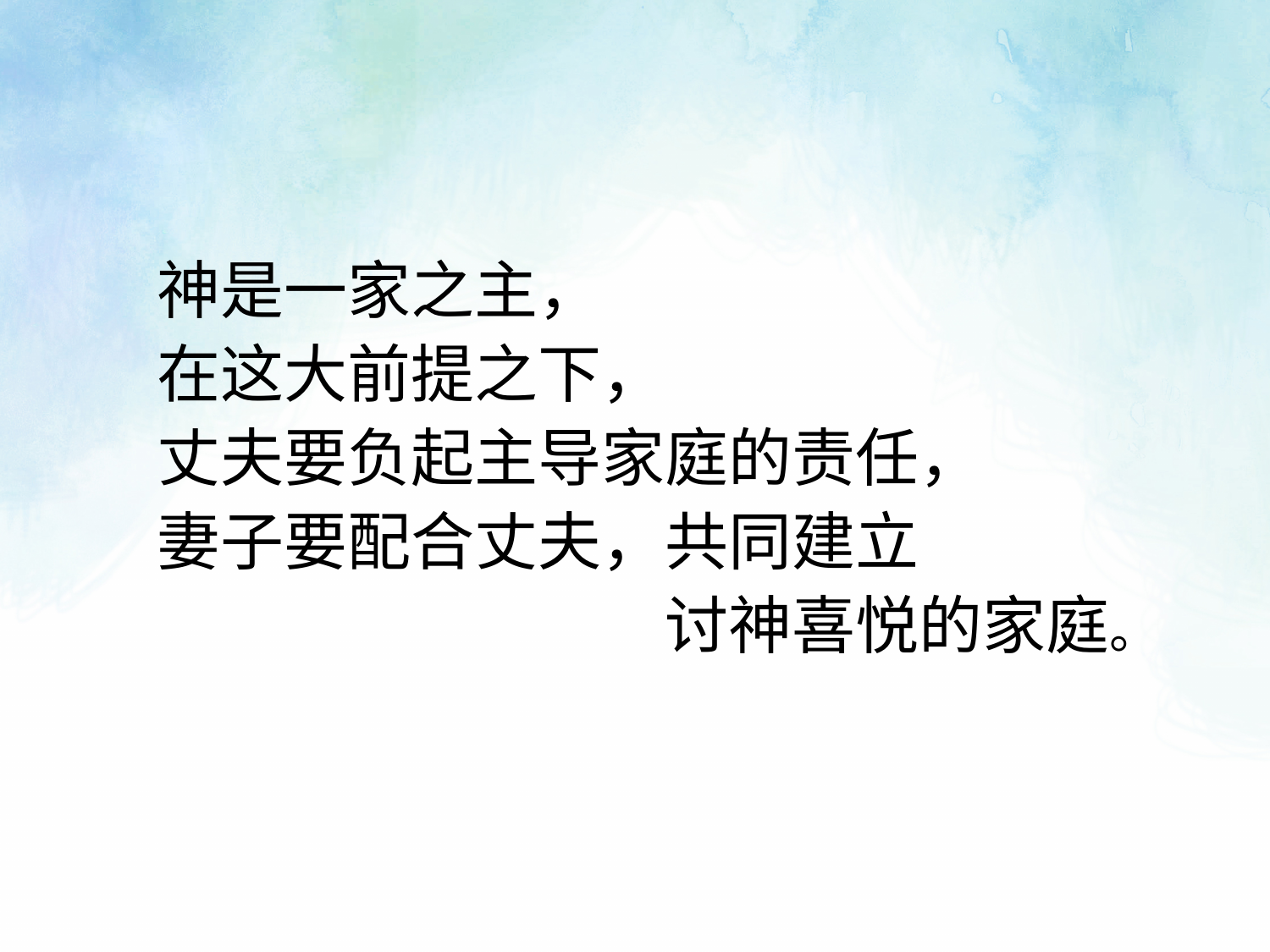

神是一家之主，
在这大前提之下，
丈夫要负起主导家庭的责任，
妻子要配合丈夫，共同建立
				讨神喜悦的家庭。